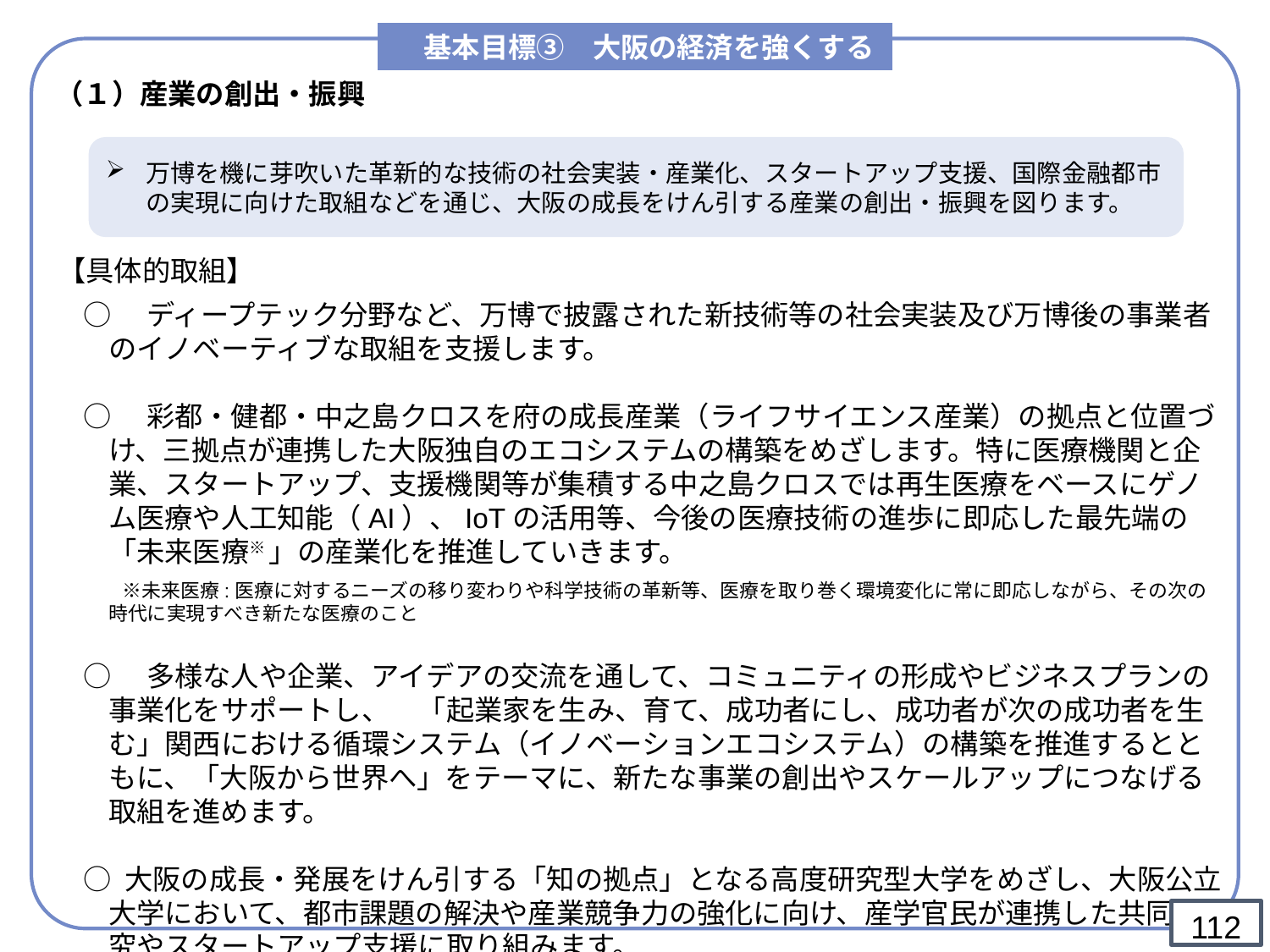

基本目標③　大阪の経済を強くする

（１）産業の創出・振興

万博を機に芽吹いた革新的な技術の社会実装・産業化、スタートアップ支援、国際金融都市の実現に向けた取組などを通じ、大阪の成長をけん引する産業の創出・振興を図ります。
【具体的取組】
○　ディープテック分野など、万博で披露された新技術等の社会実装及び万博後の事業者のイノベーティブな取組を支援します。

○　彩都・健都・中之島クロスを府の成長産業（ライフサイエンス産業）の拠点と位置づけ、三拠点が連携した大阪独自のエコシステムの構築をめざします。特に医療機関と企業、スタートアップ、支援機関等が集積する中之島クロスでは再生医療をベースにゲノム医療や人工知能（AI）、IoTの活用等、今後の医療技術の進歩に即応した最先端の「未来医療※ 」の産業化を推進していきます。
　　※未来医療:医療に対するニーズの移り変わりや科学技術の革新等、医療を取り巻く環境変化に常に即応しながら、その次の時代に実現すべき新たな医療のこと

○　多様な人や企業、アイデアの交流を通して、コミュニティの形成やビジネスプランの事業化をサポートし、　「起業家を生み、育て、成功者にし、成功者が次の成功者を生む」関西における循環システム（イノベーションエコシステム）の構築を推進するとともに、「大阪から世界へ」をテーマに、新たな事業の創出やスケールアップにつなげる取組を進めます。

○ 大阪の成長・発展をけん引する「知の拠点」となる高度研究型大学をめざし、大阪公立大学において、都市課題の解決や産業競争力の強化に向け、産学官民が連携した共同研究やスタートアップ支援に取り組みます。
112